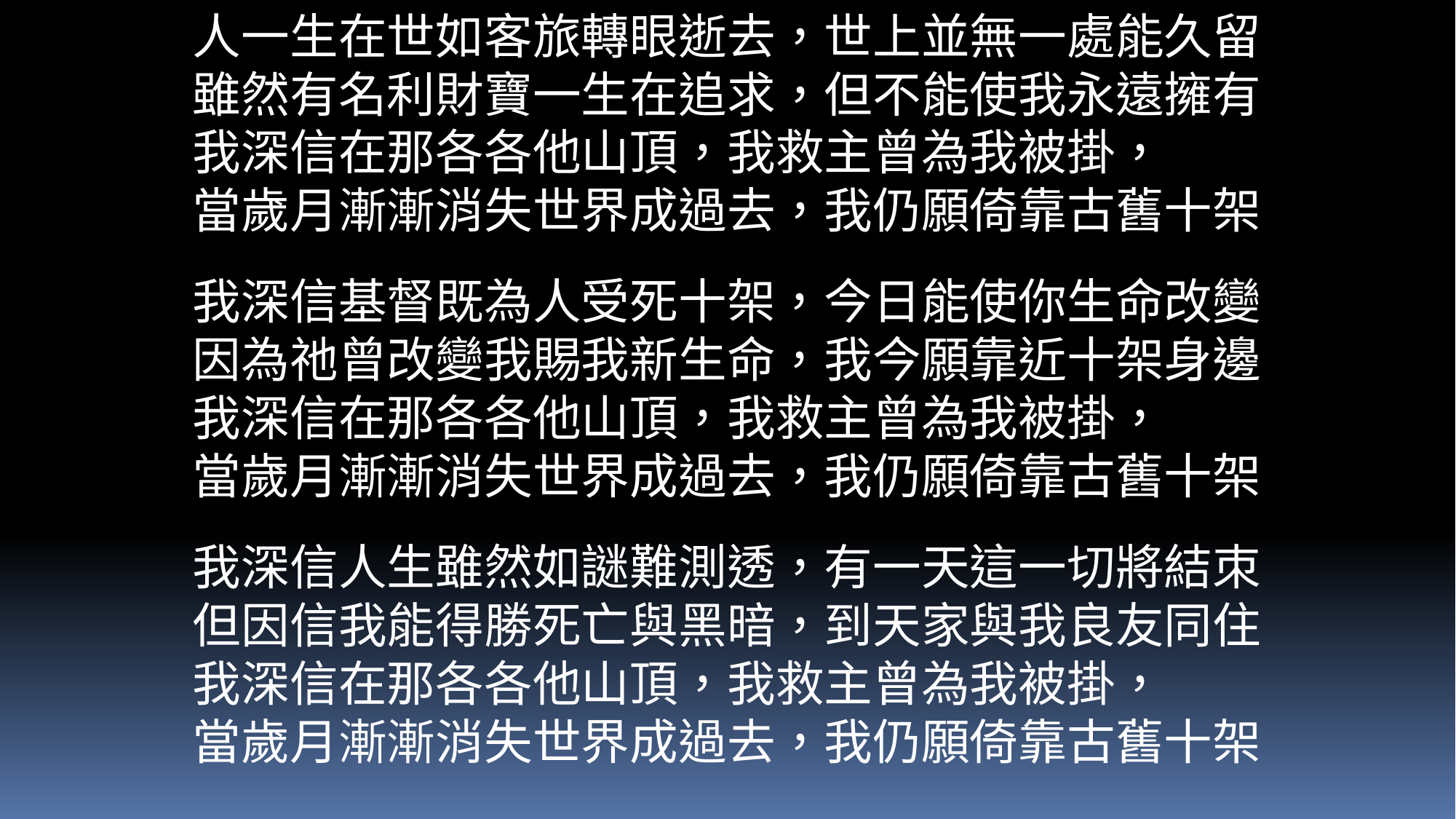

人一生在世如客旅轉眼逝去，世上並無一處能久留雖然有名利財寶一生在追求，但不能使我永遠擁有
我深信在那各各他山頂，我救主曾為我被掛，
當歲月漸漸消失世界成過去，我仍願倚靠古舊十架

我深信基督既為人受死十架，今日能使你生命改變因為祂曾改變我賜我新生命，我今願靠近十架身邊
我深信在那各各他山頂，我救主曾為我被掛，
當歲月漸漸消失世界成過去，我仍願倚靠古舊十架

我深信人生雖然如謎難測透，有一天這一切將結朿
但因信我能得勝死亡與黑暗，到天家與我良友同住
我深信在那各各他山頂，我救主曾為我被掛，
當歲月漸漸消失世界成過去，我仍願倚靠古舊十架